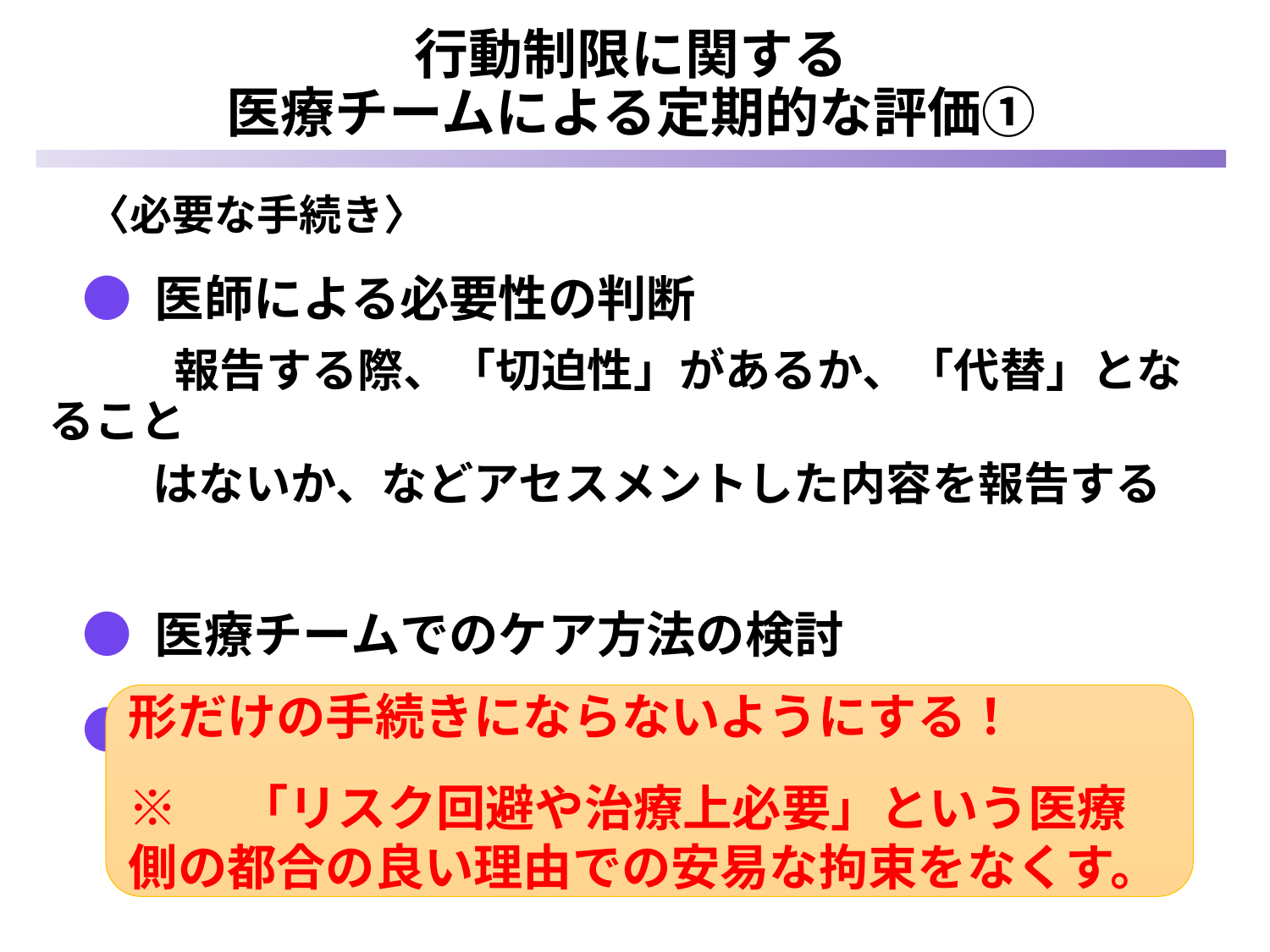

# 行動制限に関する 医療チームによる定期的な評価①

   〈必要な手続き〉
   ● 医師による必要性の判断
　      報告する際、「切迫性」があるか、「代替」となること
         はないか、などアセスメントした内容を報告する
   ● 医療チームでのケア方法の検討
   ● 本人・家族の承諾

形だけの手続きにならないようにする！
※　「リスク回避や治療上必要」という医療側の都合の良い理由での安易な拘束をなくす。